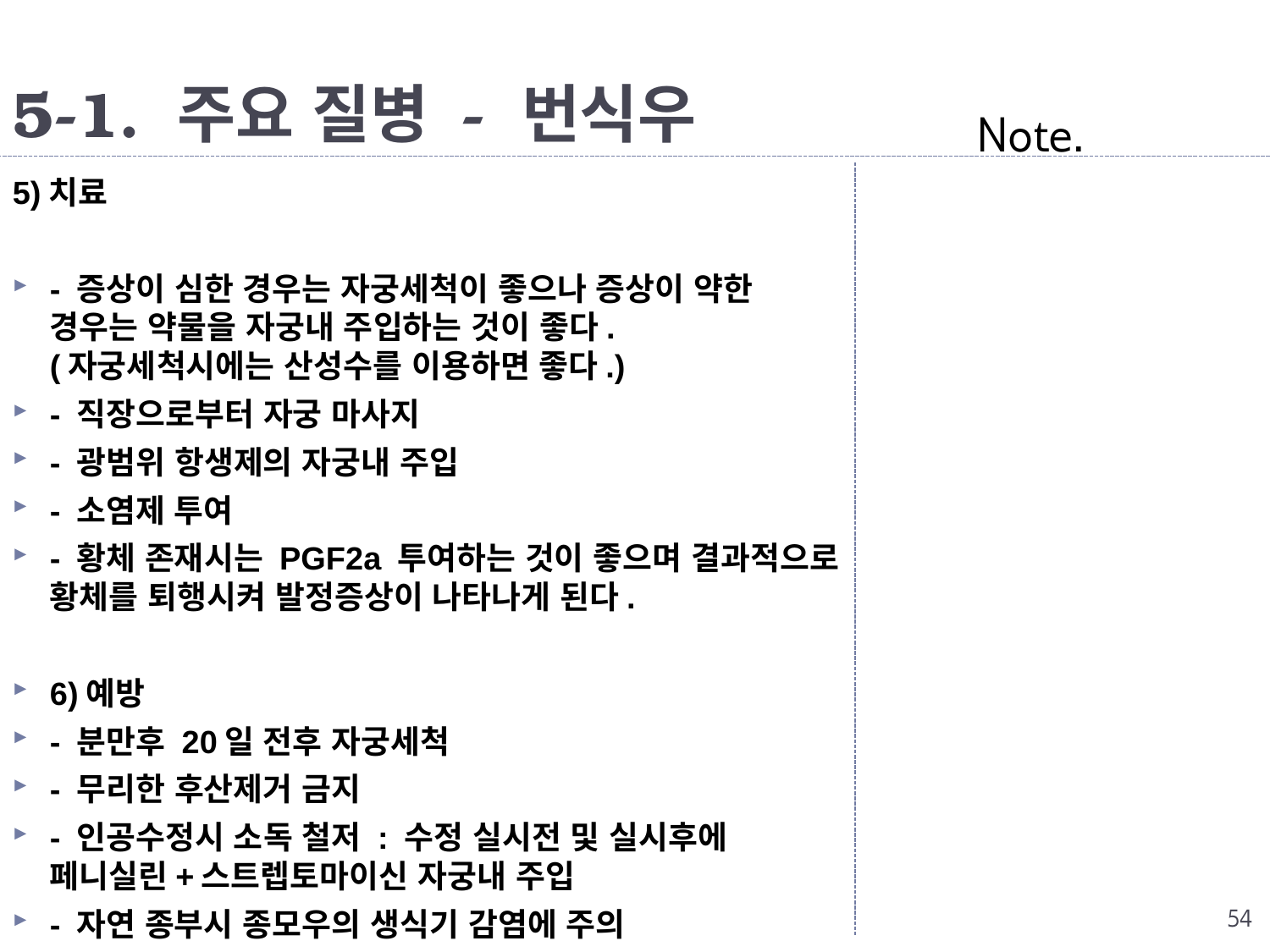

# 5-1. 주요 질병 - 번식우
Note.

5)치료

- 증상이 심한 경우는 자궁세척이 좋으나 증상이 약한 경우는 약물을 자궁내 주입하는 것이 좋다.
(자궁세척시에는 산성수를 이용하면 좋다.)
- 직장으로부터 자궁 마사지
- 광범위 항생제의 자궁내 주입
- 소염제 투여
- 황체 존재시는 PGF2a 투여하는 것이 좋으며 결과적으로 황체를 퇴행시켜 발정증상이 나타나게 된다.

6)예방
- 분만후 20일 전후 자궁세척
- 무리한 후산제거 금지
- 인공수정시 소독 철저 : 수정 실시전 및 실시후에 페니실린+스트렙토마이신 자궁내 주입
- 자연 종부시 종모우의 생식기 감염에 주의

54